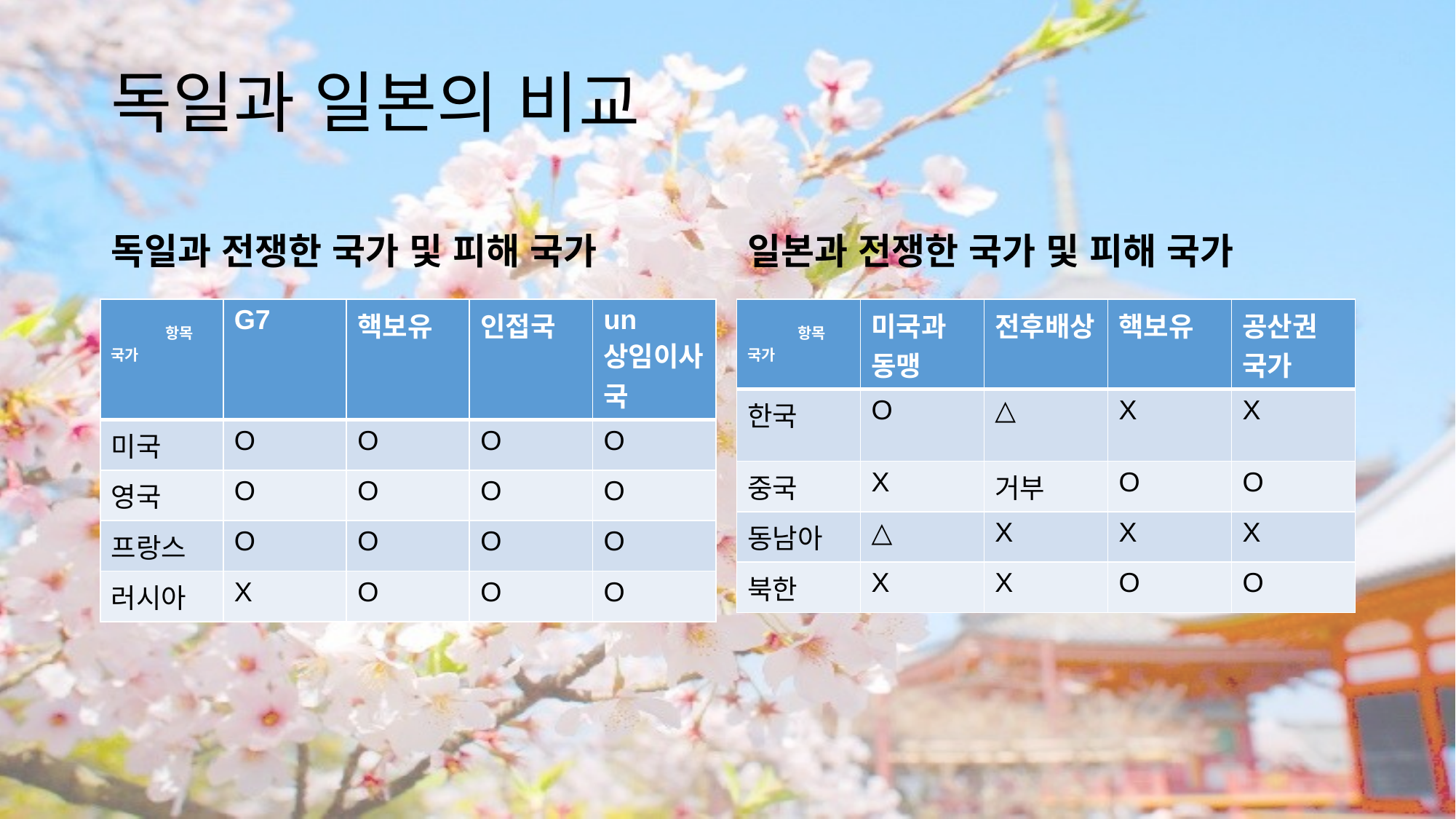

# 독일과 일본의 비교
독일과 전쟁한 국가 및 피해 국가
일본과 전쟁한 국가 및 피해 국가
| 항목 국가 | G7 | 핵보유 | 인접국 | un상임이사국 |
| --- | --- | --- | --- | --- |
| 미국 | O | O | O | O |
| 영국 | O | O | O | O |
| 프랑스 | O | O | O | O |
| 러시아 | X | O | O | O |
| 항목 국가 | 미국과 동맹 | 전후배상 | 핵보유 | 공산권 국가 |
| --- | --- | --- | --- | --- |
| 한국 | O | △ | X | X |
| 중국 | X | 거부 | O | O |
| 동남아 | △ | X | X | X |
| 북한 | X | X | O | O |